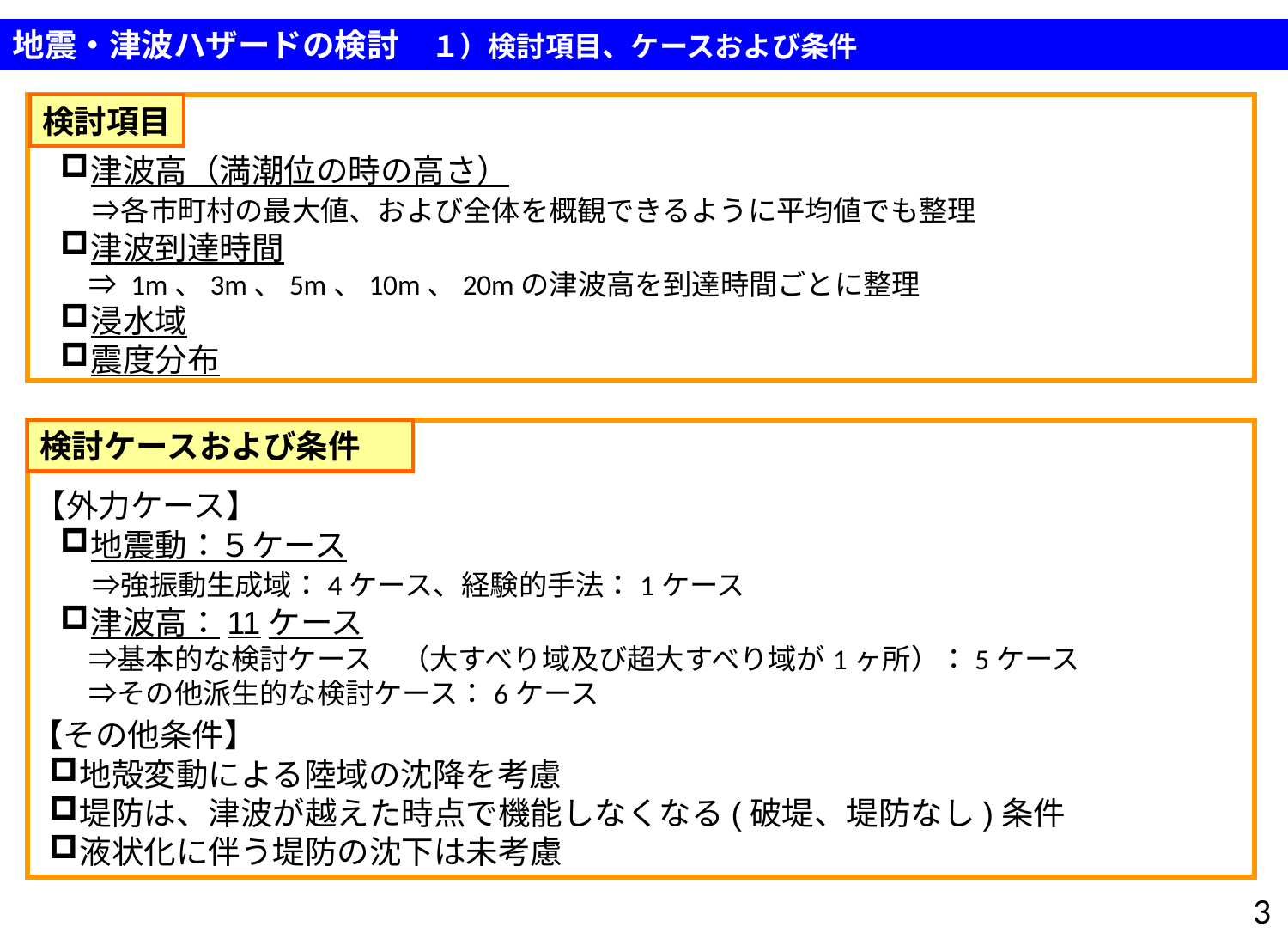

地震・津波ハザードの検討　１）検討項目、ケースおよび条件
検討項目

津波高（満潮位の時の高さ）
　⇒各市町村の最大値、および全体を概観できるように平均値でも整理
津波到達時間
　⇒ 1m、3m、5m、10m、20mの津波高を到達時間ごとに整理
浸水域
震度分布
検討ケースおよび条件

【外力ケース】
地震動：５ケース
　⇒強振動生成域：4ケース、経験的手法：1ケース
津波高：11ケース
　⇒基本的な検討ケース　（大すべり域及び超大すべり域が1ヶ所）：5ケース
　⇒その他派生的な検討ケース：6ケース
【その他条件】
地殻変動による陸域の沈降を考慮
堤防は、津波が越えた時点で機能しなくなる(破堤、堤防なし)条件
液状化に伴う堤防の沈下は未考慮
3